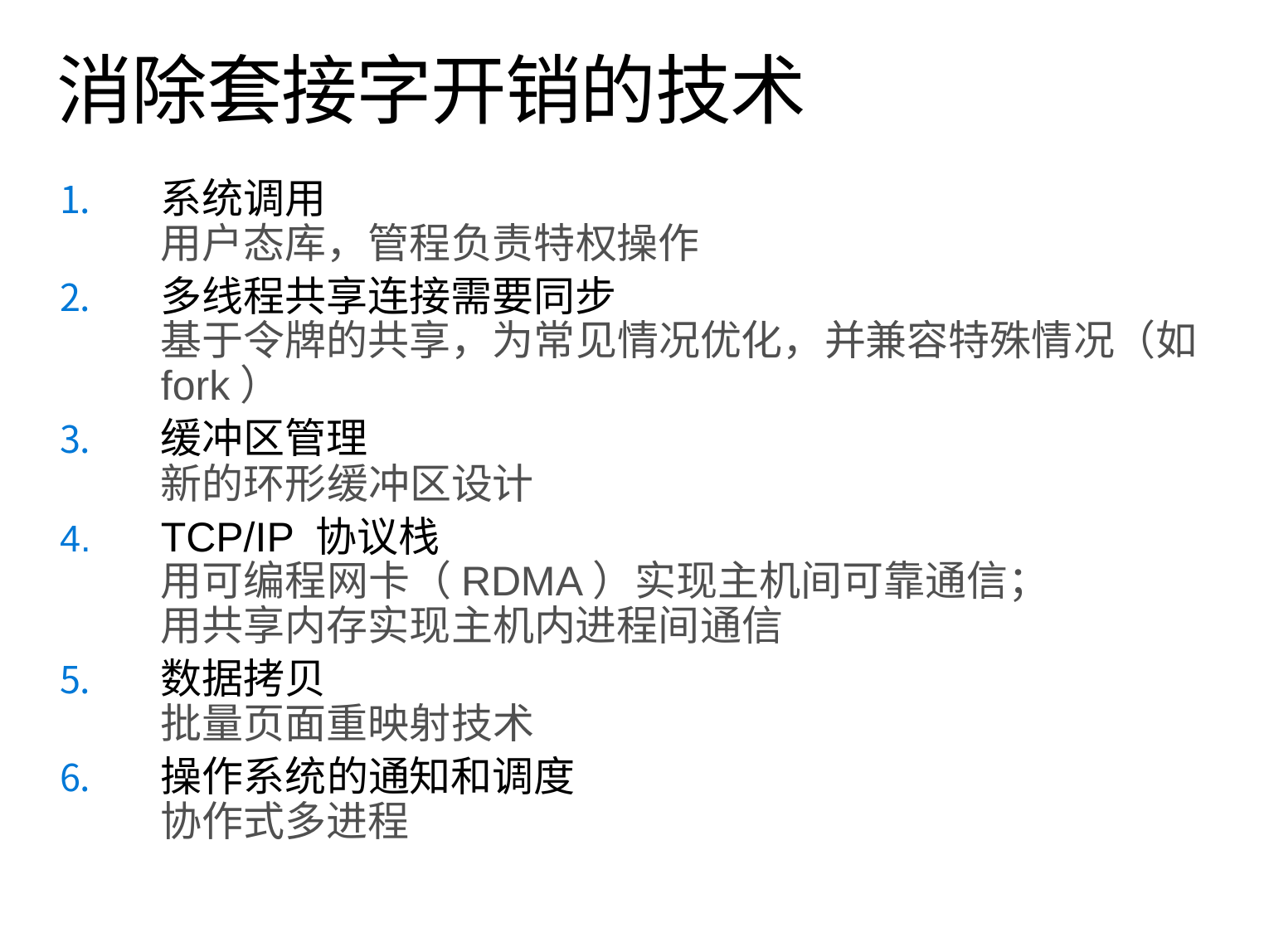

# 消除套接字开销的技术
系统调用
用户态库，管程负责特权操作
多线程共享连接需要同步
基于令牌的共享，为常见情况优化，并兼容特殊情况（如 fork）
缓冲区管理
新的环形缓冲区设计
TCP/IP 协议栈
用可编程网卡（RDMA）实现主机间可靠通信；
用共享内存实现主机内进程间通信
数据拷贝
批量页面重映射技术
操作系统的通知和调度
协作式多进程